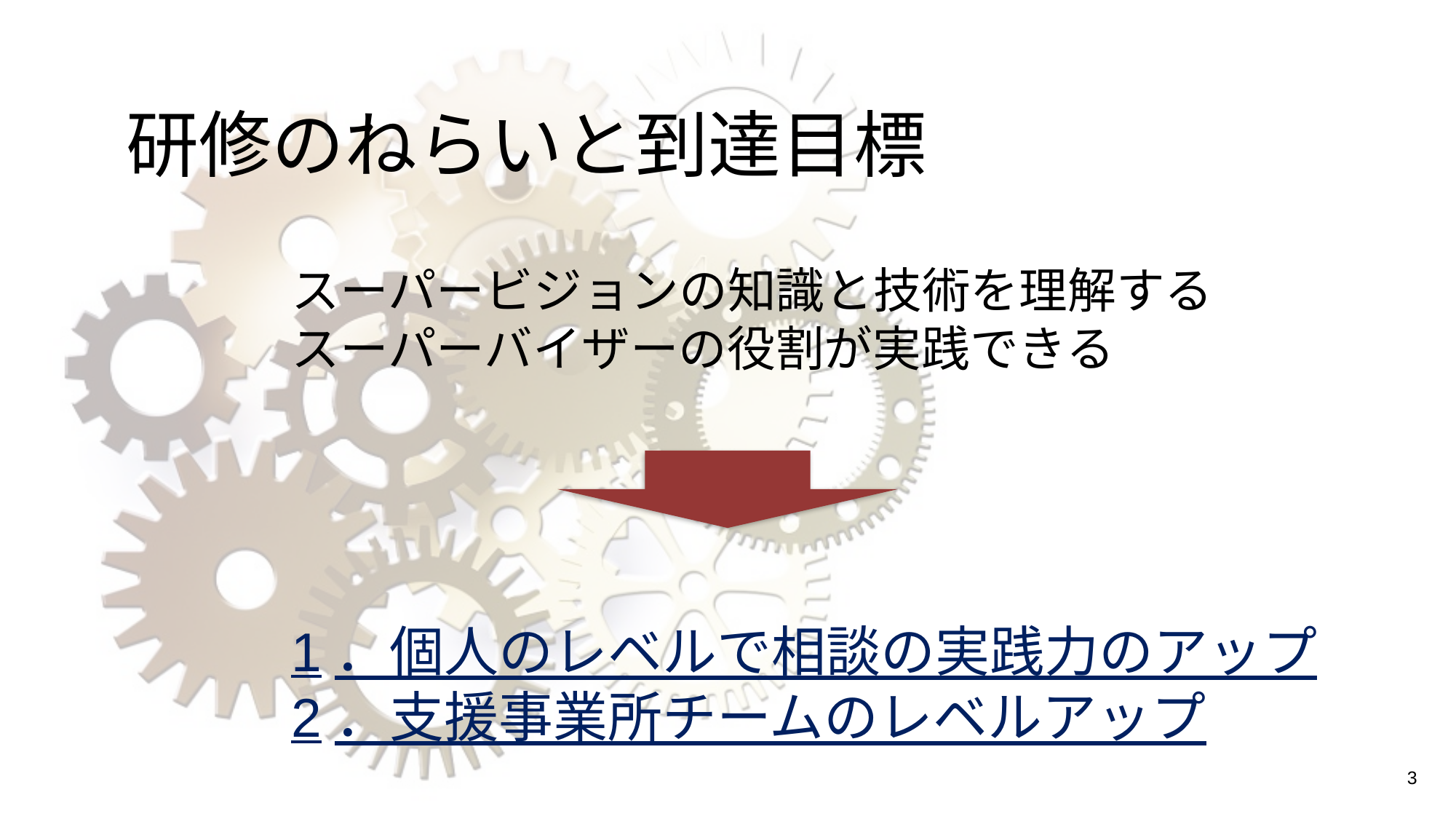

# 研修のねらいと到達目標
スーパービジョンの知識と技術を理解する
スーパーバイザーの役割が実践できる

1．個人のレベルで相談の実践力のアップ
2．支援事業所チームのレベルアップ
3